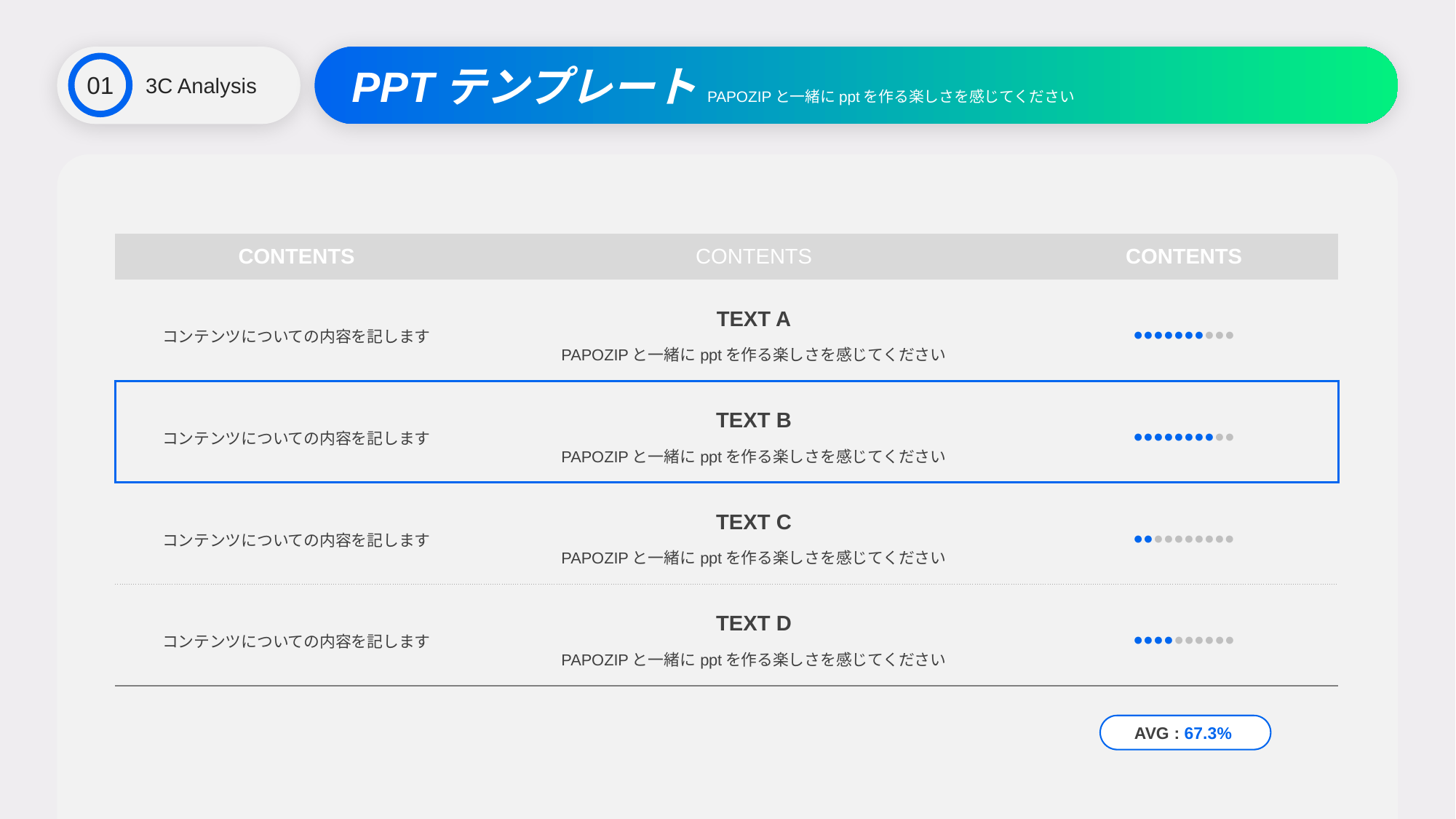

3C Analysis
PPTテンプレートPAPOZIPと一緒にpptを作る楽しさを感じてください
01

| CONTENTS | CONTENTS | CONTENTS |
| --- | --- | --- |
| コンテンツについての内容を記します | TEXT A PAPOZIPと一緒にpptを作る楽しさを感じてください | ●●●●●●●●●● |
| コンテンツについての内容を記します | TEXT B PAPOZIPと一緒にpptを作る楽しさを感じてください | ●●●●●●●●●● |
| コンテンツについての内容を記します | TEXT C PAPOZIPと一緒にpptを作る楽しさを感じてください | ●●●●●●●●●● |
| コンテンツについての内容を記します | TEXT D PAPOZIPと一緒にpptを作る楽しさを感じてください | ●●●●●●●●●● |
AVG : 67.3%